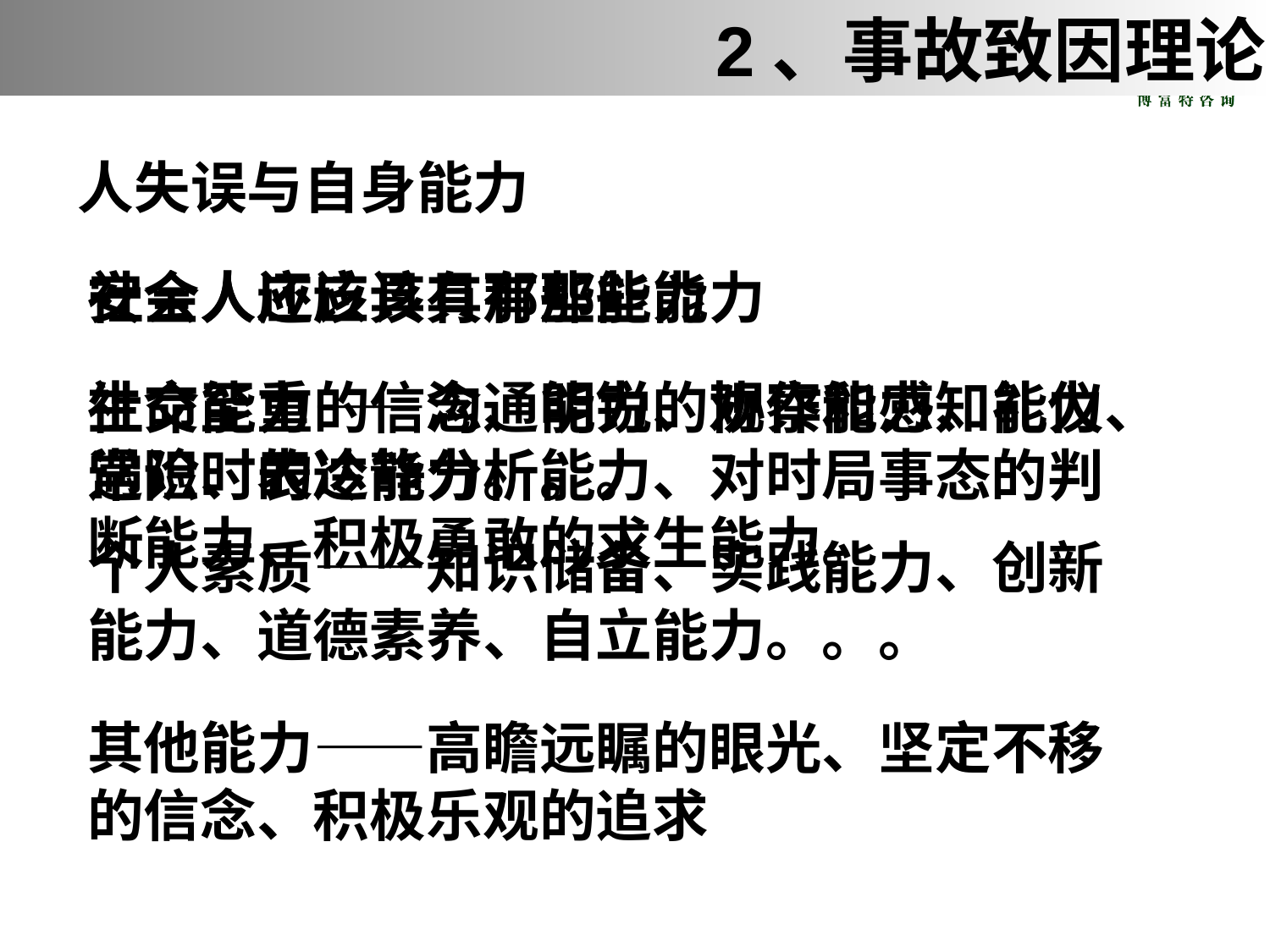

2、事故致因理论
人失误与自身能力
社会人应该具有那些能力
安全人还应该具有那些能力
社交能力——沟通能力、协作能力、礼仪常识、表达能力。。。
生命至重的信念、明锐的观察和感知能力、遇险时的冷静分析能力、对时局事态的判断能力、积极勇敢的求生能力。
个人素质——知识储备、实践能力、创新能力、道德素养、自立能力。。。
其他能力——高瞻远瞩的眼光、坚定不移的信念、积极乐观的追求